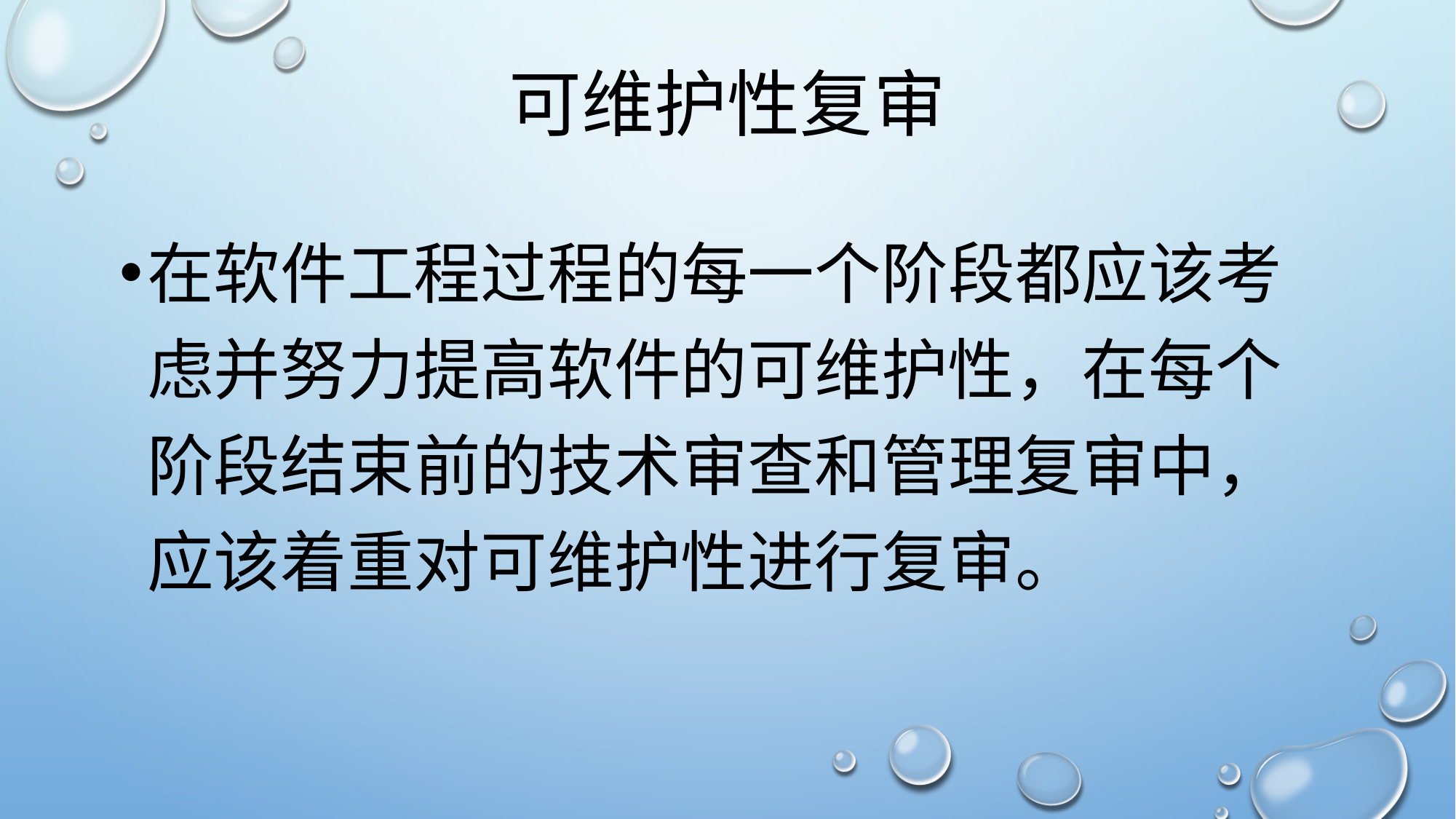

# 可维护性复审
在软件工程过程的每一个阶段都应该考虑并努力提高软件的可维护性，在每个阶段结束前的技术审查和管理复审中，应该着重对可维护性进行复审。